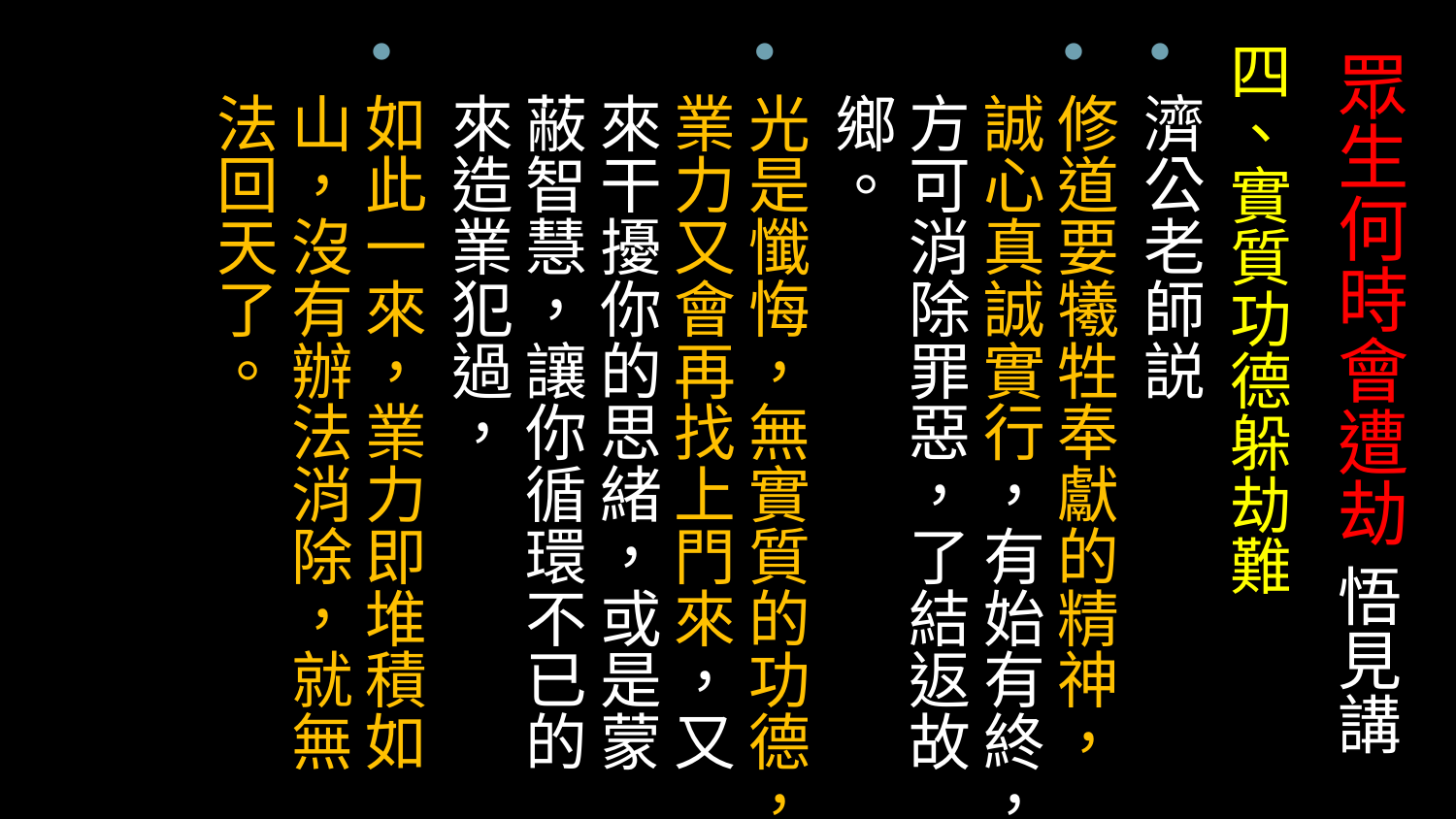

# 眾生何時會遭劫 悟見講
四、實質功德躲劫難
濟公老師説
修道要犧牲奉獻的精神，誠心真誠實行，有始有終，方可消除罪惡，了結返故鄉。
光是懺悔，無實質的功德，業力又會再找上門來，又來干擾你的思緒，或是蒙蔽智慧，讓你循環不已的來造業犯過，
如此一來，業力即堆積如山，沒有辦法消除，就無法回天了。